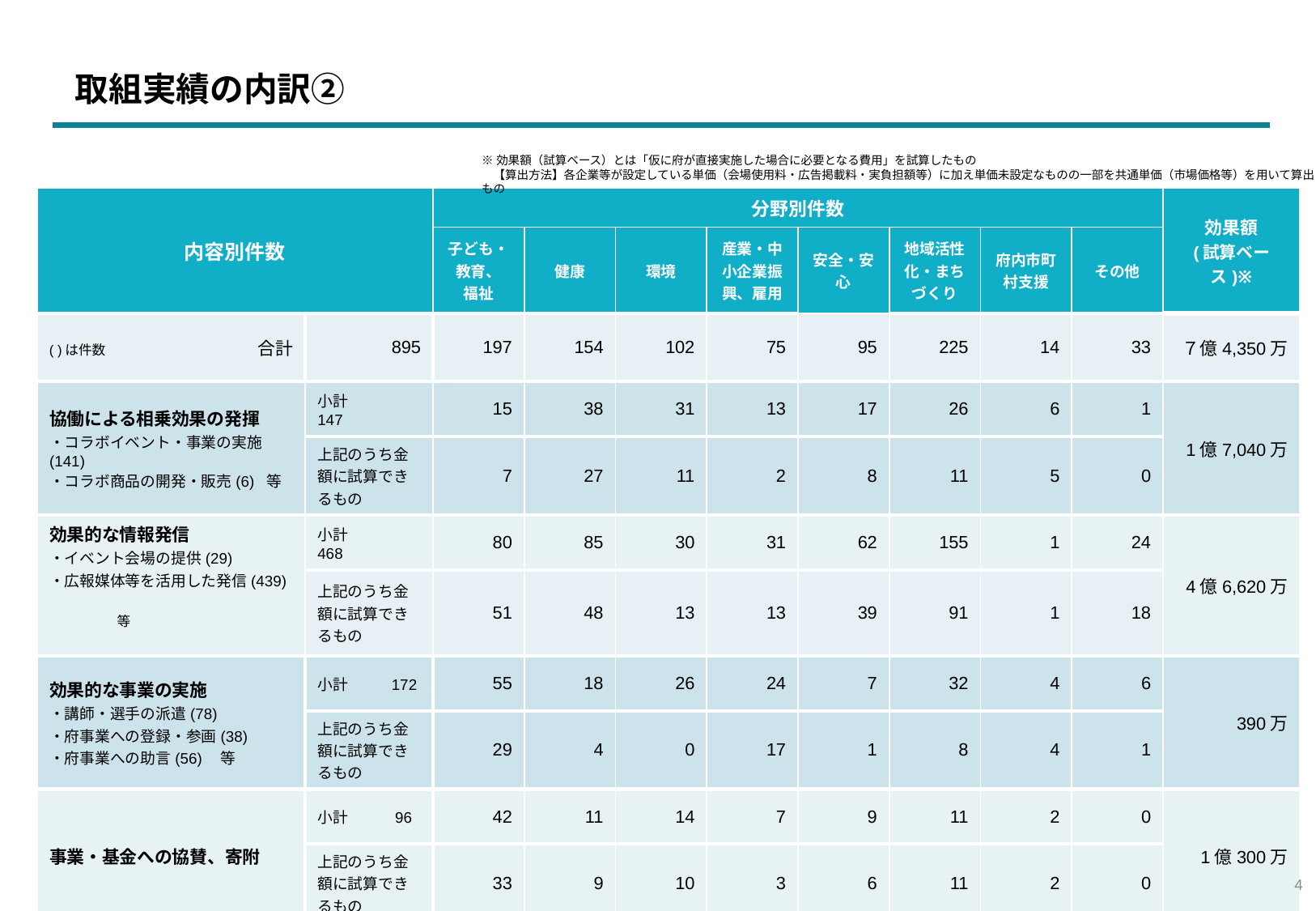

取組実績の内訳②
※効果額（試算ベース）とは「仮に府が直接実施した場合に必要となる費用」を試算したもの
　【算出方法】各企業等が設定している単価（会場使用料・広告掲載料・実負担額等）に加え単価未設定なものの一部を共通単価（市場価格等）を用いて算出したもの
| 内容別件数 |  | 分野別件数 |  |  |  |  |  |  |  | 効果額 (試算ベース)※ |
| --- | --- | --- | --- | --- | --- | --- | --- | --- | --- | --- |
|  |  | 子ども・ 教育、 福祉 | 健康 | 環境 | 産業・中小企業振興、雇用 | 安全・安心 | 地域活性化・まちづくり | 府内市町村支援 | その他 |  |
| 合計 | 895 | 197 | 154 | 102 | 75 | 95 | 225 | 14 | 33 | ７億4,350万 |
| 協働による相乗効果の発揮 ・コラボイベント・事業の実施(141) ・コラボ商品の開発・販売(6) 等 | 小計　　　 147 | 15 | 38 | 31 | 13 | 17 | 26 | 6 | 1 | 1億7,040万 |
|  | 上記のうち金額に試算できるもの | 7 | 27 | 11 | 2 | 8 | 11 | 5 | 0 |  |
| 効果的な情報発信 ・イベント会場の提供(29) ・広報媒体等を活用した発信(439) 　　　　　　　　　　　　　　　　　　　　　　等 | 小計　　　 468 | 80 | 85 | 30 | 31 | 62 | 155 | 1 | 24 | 4億6,620万 |
|  | 上記のうち金額に試算できるもの | 51 | 48 | 13 | 13 | 39 | 91 | 1 | 18 |  |
| 効果的な事業の実施 ・講師・選手の派遣(78) ・府事業への登録・参画(38) ・府事業への助言(56)　等 | 小計 　172 | 55 | 18 | 26 | 24 | 7 | 32 | 4 | 6 | 390万 |
|  | 上記のうち金額に試算できるもの | 29 | 4 | 0 | 17 | 1 | 8 | 4 | 1 |  |
| 事業・基金への協賛、寄附 | 小計　 96 | 42 | 11 | 14 | 7 | 9 | 11 | 2 | 0 | 1億300万 |
|  | 上記のうち金額に試算できるもの | 33 | 9 | 10 | 3 | 6 | 11 | 2 | 0 |  |
| その他 ・府職員向けセミナー　　　等 | 小計 　 12 | 5 | 2 | 1 | 0 | 0 | 1 | 1 | 2 | 0 |
( )は件数
4